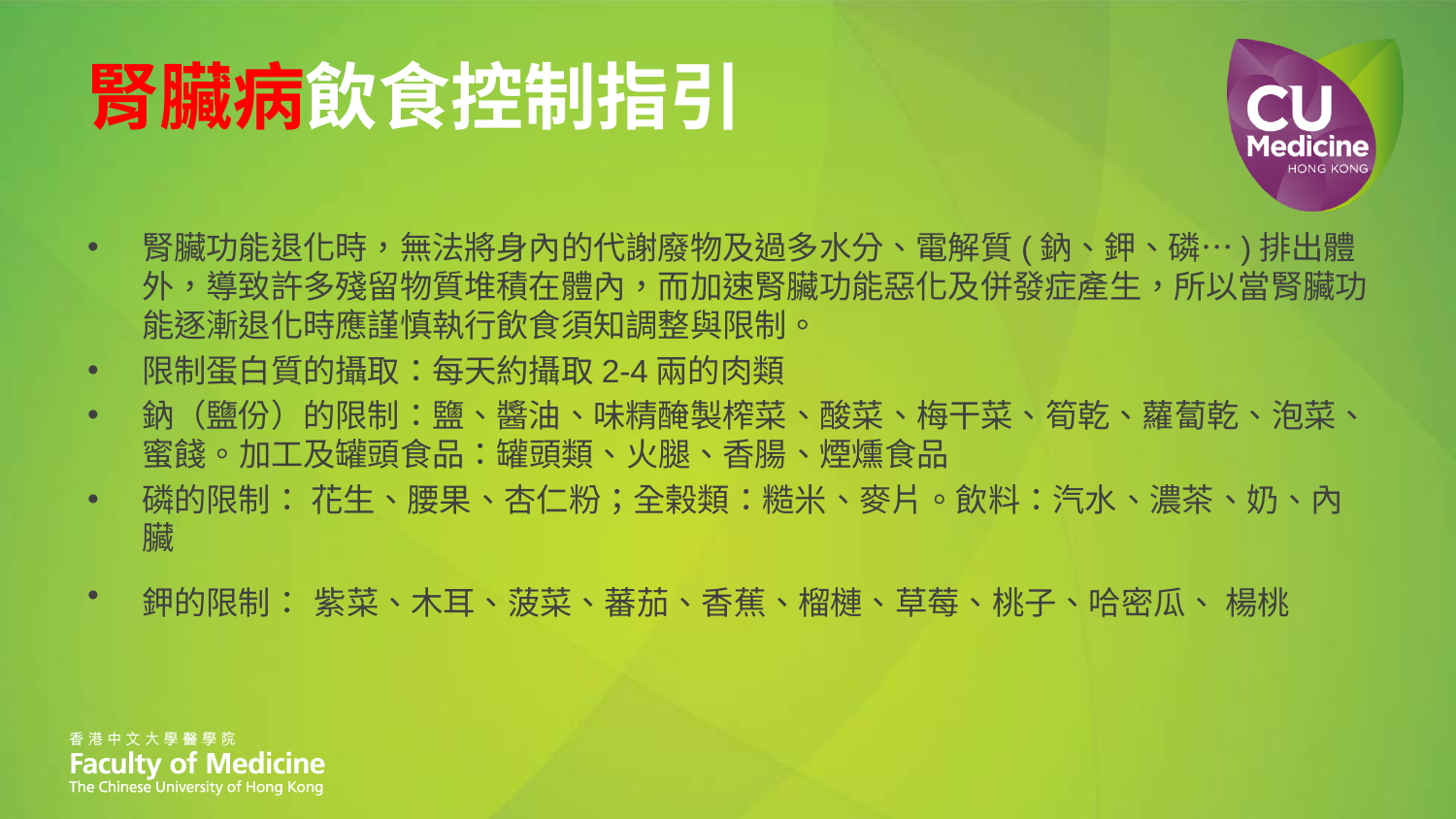

# 腎臟病飲食控制指引
腎臟功能退化時，無法將身內的代謝廢物及過多水分、電解質(鈉、鉀、磷…)排出體外，導致許多殘留物質堆積在體內，而加速腎臟功能惡化及併發症產生，所以當腎臟功能逐漸退化時應謹慎執行飲食須知調整與限制。
限制蛋白質的攝取：每天約攝取2-4兩的肉類
鈉（鹽份）的限制：鹽、醬油、味精醃製榨菜、酸菜、梅干菜、筍乾、蘿蔔乾、泡菜、蜜餞。加工及罐頭食品：罐頭類、火腿、香腸、煙燻食品
磷的限制： 花生、腰果、杏仁粉；全榖類：糙米、麥片。飲料：汽水、濃茶、奶、內臟
鉀的限制： 紫菜、木耳、菠菜、蕃茄、香蕉、榴槤、草莓、桃子、哈密瓜、 楊桃